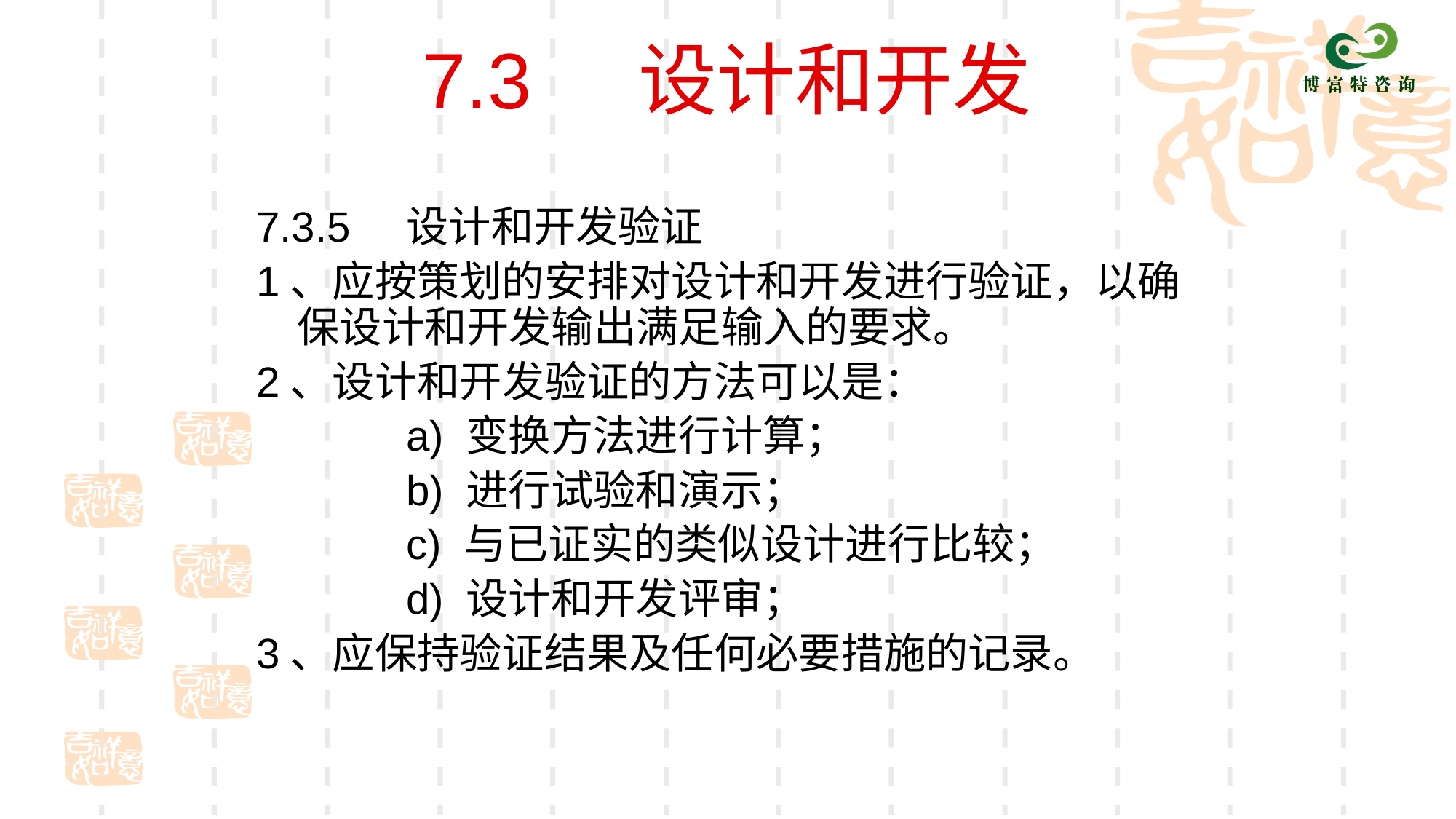

# 7.3    设计和开发
7.3.5	设计和开发验证
1、应按策划的安排对设计和开发进行验证，以确保设计和开发输出满足输入的要求。
2、设计和开发验证的方法可以是：
		a) 变换方法进行计算；
		b) 进行试验和演示；
		c) 与已证实的类似设计进行比较；
		d) 设计和开发评审；
3、应保持验证结果及任何必要措施的记录。